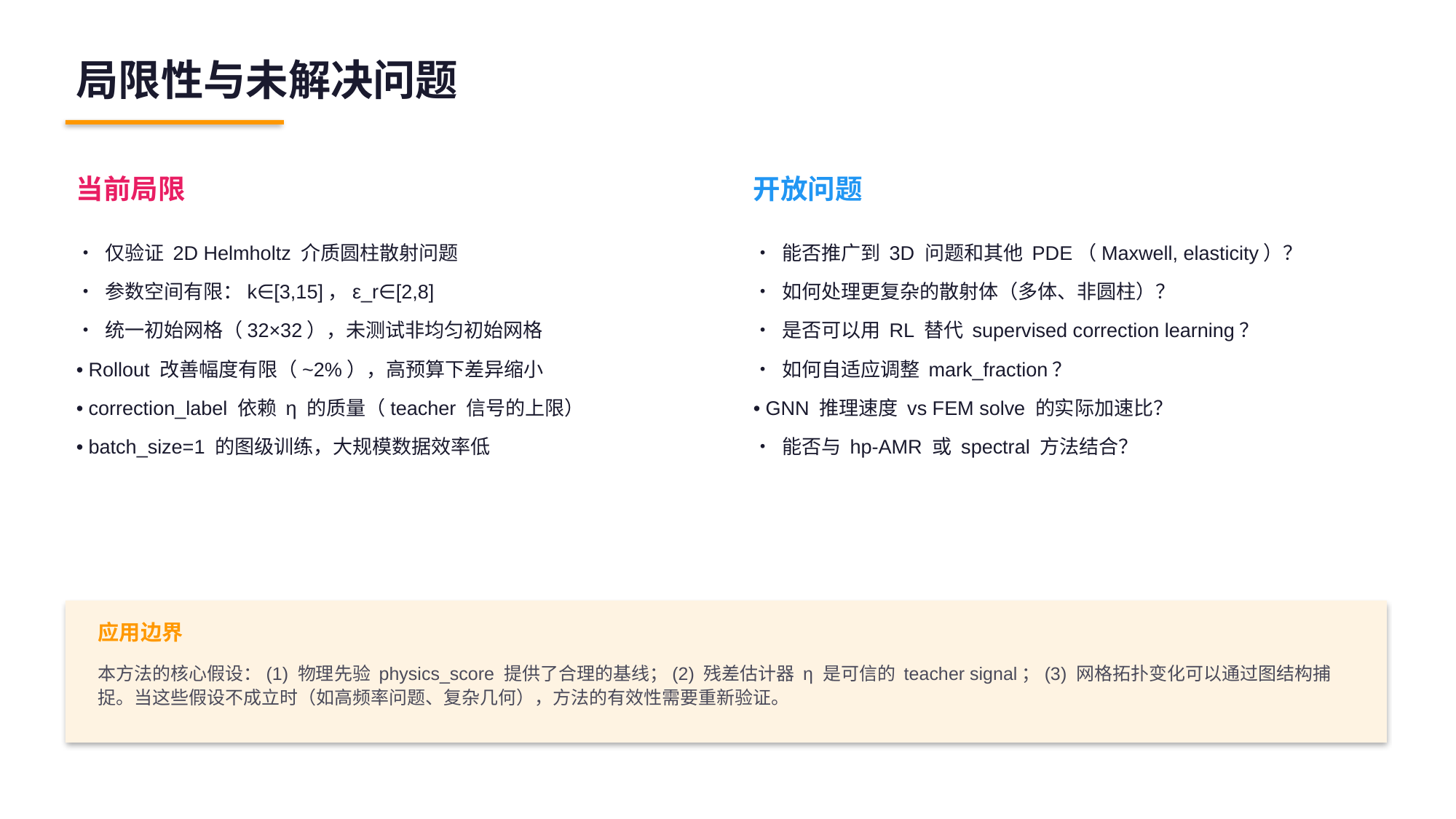

局限性与未解决问题

当前局限
开放问题
• 仅验证 2D Helmholtz 介质圆柱散射问题
• 参数空间有限：k∈[3,15]，ε_r∈[2,8]
• 统一初始网格（32×32），未测试非均匀初始网格
• Rollout 改善幅度有限（~2%），高预算下差异缩小
• correction_label 依赖 η 的质量（teacher 信号的上限）
• batch_size=1 的图级训练，大规模数据效率低
• 能否推广到 3D 问题和其他 PDE（Maxwell, elasticity）？
• 如何处理更复杂的散射体（多体、非圆柱）？
• 是否可以用 RL 替代 supervised correction learning？
• 如何自适应调整 mark_fraction？
• GNN 推理速度 vs FEM solve 的实际加速比？
• 能否与 hp-AMR 或 spectral 方法结合？

应用边界
本方法的核心假设：(1) 物理先验 physics_score 提供了合理的基线；(2) 残差估计器 η 是可信的 teacher signal；(3) 网格拓扑变化可以通过图结构捕捉。当这些假设不成立时（如高频率问题、复杂几何），方法的有效性需要重新验证。